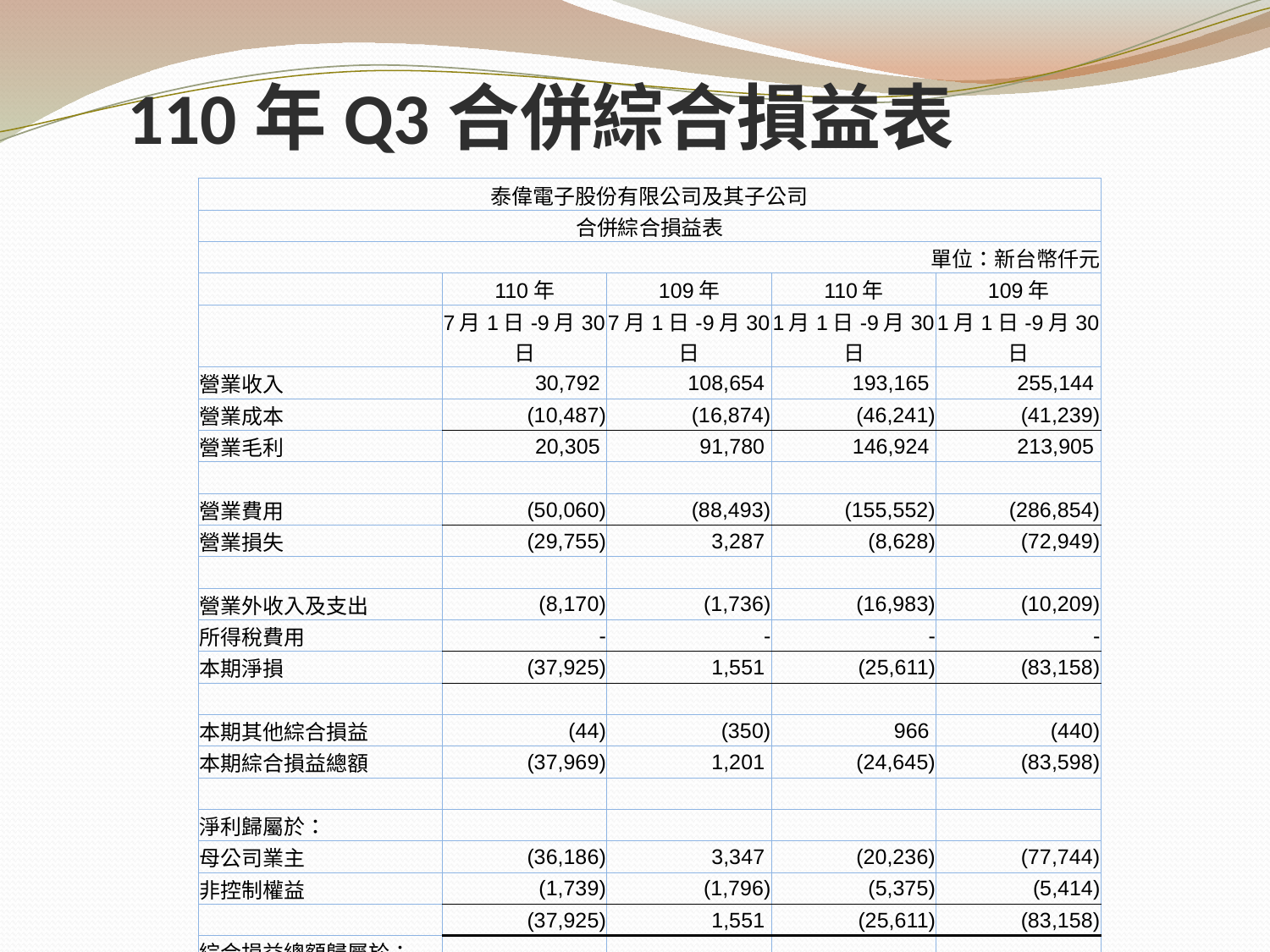

# 110年Q3合併綜合損益表
| 泰偉電子股份有限公司及其子公司 |  |  |  |  |
| --- | --- | --- | --- | --- |
| 合併綜合損益表 |  |  |  |  |
| 單位：新台幣仟元 |  |  |  |  |
|  | 110年 | 109年 | 110年 | 109年 |
|  | 7月1日-9月30日 | 7月1日-9月30日 | 1月1日-9月30日 | 1月1日-9月30日 |
| 營業收入 | 30,792 | 108,654 | 193,165 | 255,144 |
| 營業成本 | (10,487) | (16,874) | (46,241) | (41,239) |
| 營業毛利 | 20,305 | 91,780 | 146,924 | 213,905 |
|  |  |  |  |  |
| 營業費用 | (50,060) | (88,493) | (155,552) | (286,854) |
| 營業損失 | (29,755) | 3,287 | (8,628) | (72,949) |
|  |  |  |  |  |
| 營業外收入及支出 | (8,170) | (1,736) | (16,983) | (10,209) |
| 所得稅費用 | - | - | - | - |
| 本期淨損 | (37,925) | 1,551 | (25,611) | (83,158) |
|  |  |  |  |  |
| 本期其他綜合損益 | (44) | (350) | 966 | (440) |
| 本期綜合損益總額 | (37,969) | 1,201 | (24,645) | (83,598) |
|  |  |  |  |  |
| 淨利歸屬於： |  |  |  |  |
| 母公司業主 | (36,186) | 3,347 | (20,236) | (77,744) |
| 非控制權益 | (1,739) | (1,796) | (5,375) | (5,414) |
|  | (37,925) | 1,551 | (25,611) | (83,158) |
| 綜合損益總額歸屬於： |  |  |  |  |
| 母公司業主 | (36,230) | 2,974 | (19,270) | (78,168) |
| 非控制權益 | (1,739) | (1,773) | (5,375) | (5,430) |
|  | (37,969) | 1,201 | (24,645) | (83,598) |
| 每股盈餘(元)： |  |  |  |  |
| 基本每股盈餘 | (1.35) | 0.13 | (0.76) | (2.91) |